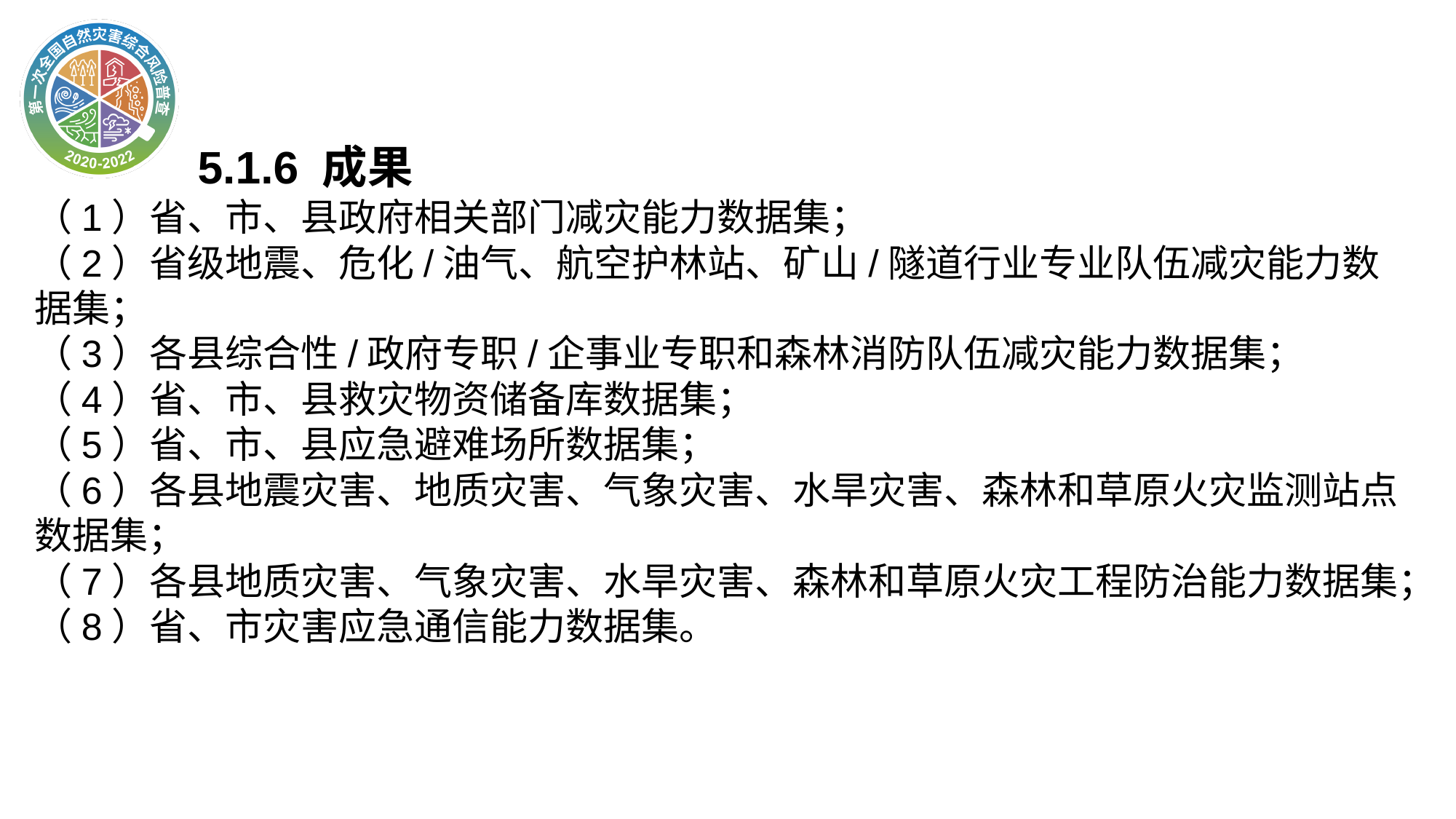

5.1.6 成果
（1）省、市、县政府相关部门减灾能力数据集；
（2）省级地震、危化/油气、航空护林站、矿山/隧道行业专业队伍减灾能力数据集；
（3）各县综合性/政府专职/企事业专职和森林消防队伍减灾能力数据集；
（4）省、市、县救灾物资储备库数据集；
（5）省、市、县应急避难场所数据集；
（6）各县地震灾害、地质灾害、气象灾害、水旱灾害、森林和草原火灾监测站点数据集；
（7）各县地质灾害、气象灾害、水旱灾害、森林和草原火灾工程防治能力数据集；
（8）省、市灾害应急通信能力数据集。